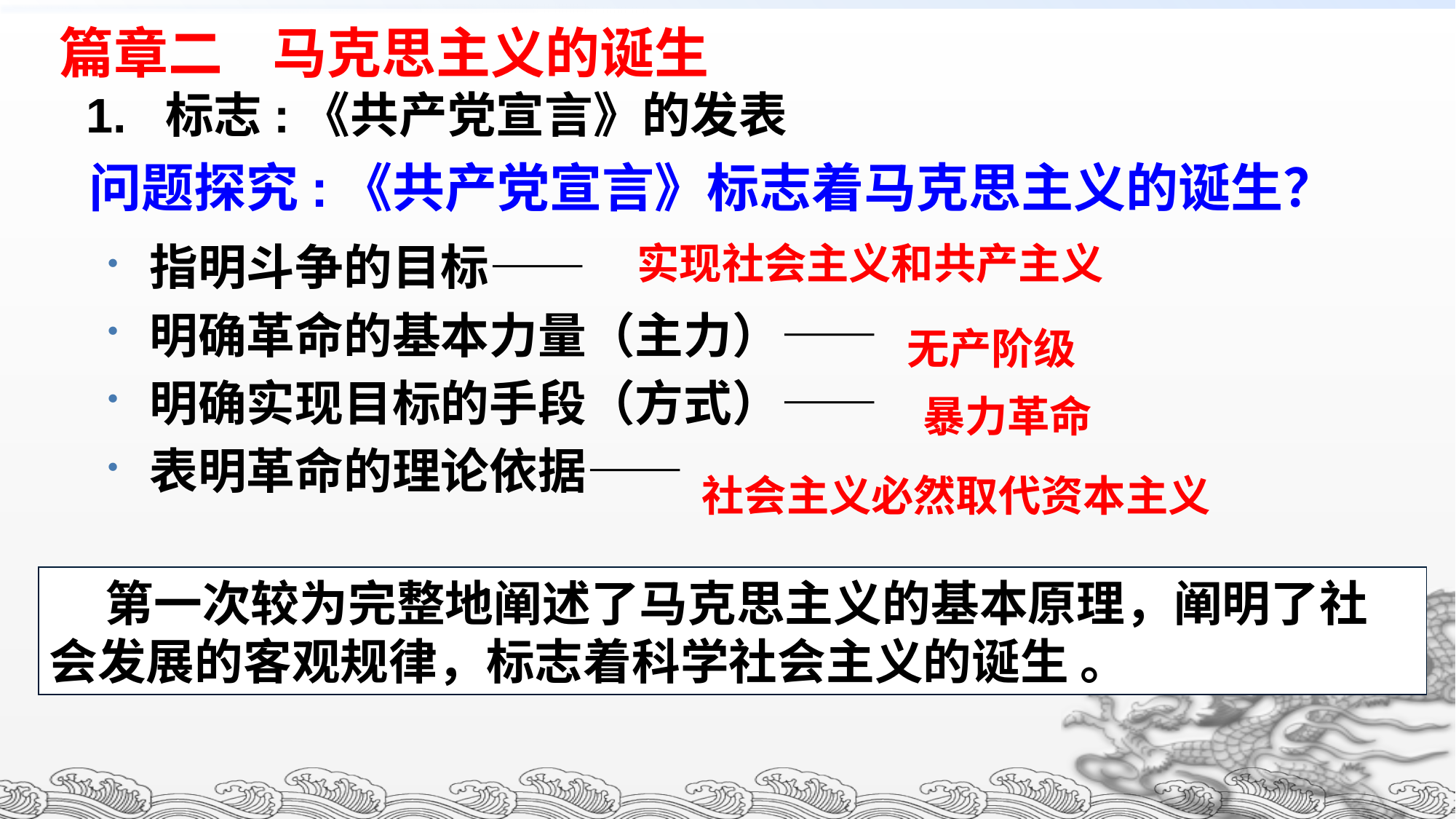

篇章二    马克思主义的诞生
  1.  标志:《共产党宣言》的发表
问题探究:《共产党宣言》标志着马克思主义的诞生？
指明斗争的目标——
明确革命的基本力量（主力）——
明确实现目标的手段（方式）——
表明革命的理论依据——

实现社会主义和共产主义
无产阶级
暴力革命
社会主义必然取代资本主义
    第一次较为完整地阐述了马克思主义的基本原理，阐明了社会发展的客观规律，标志着科学社会主义的诞生 。